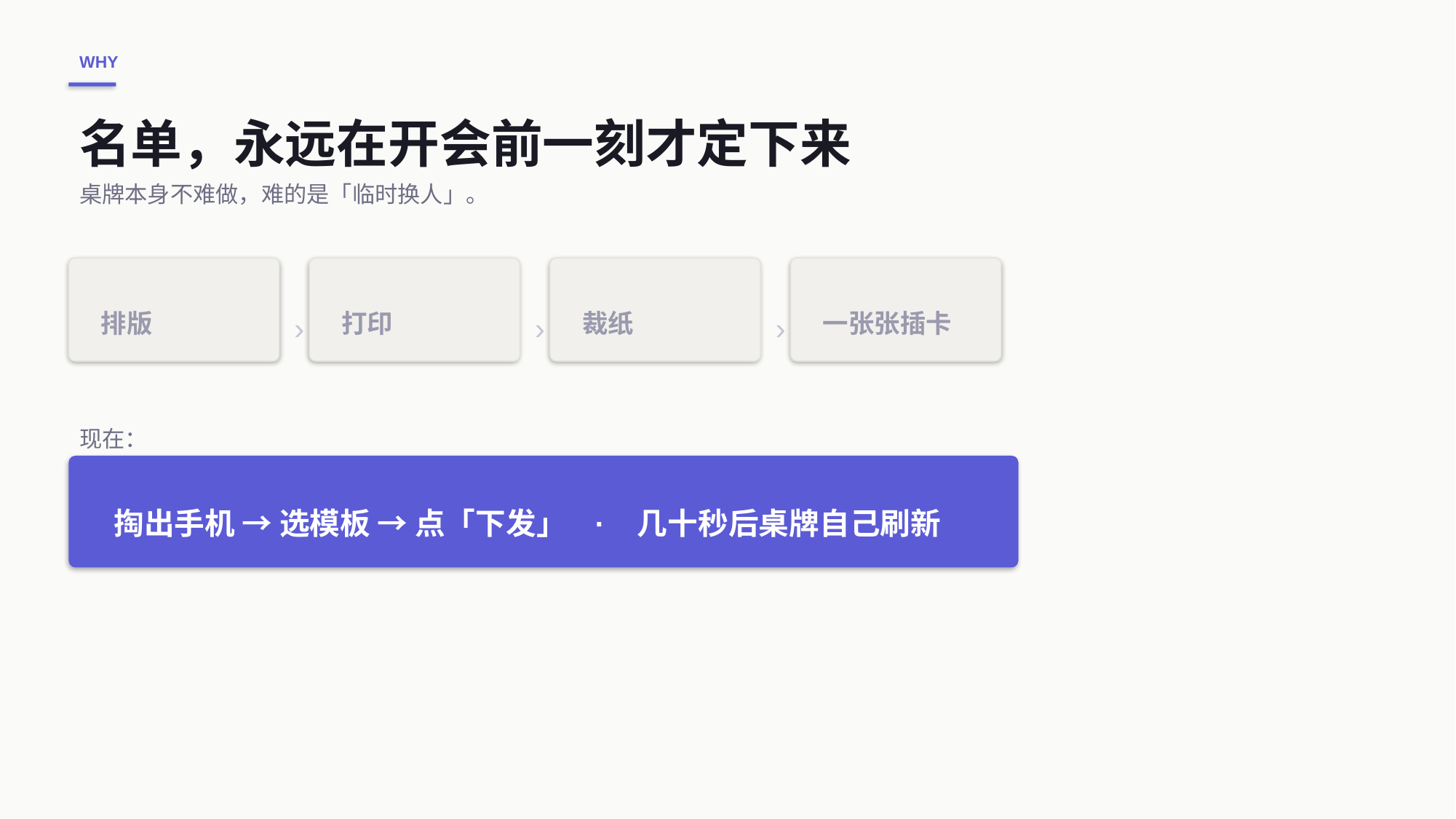

WHY

名单，永远在开会前一刻才定下来
桌牌本身不难做，难的是「临时换人」。

排版
›
打印
›
裁纸
›
一张张插卡
现在：

掏出手机 → 选模板 → 点「下发」   ·   几十秒后桌牌自己刷新